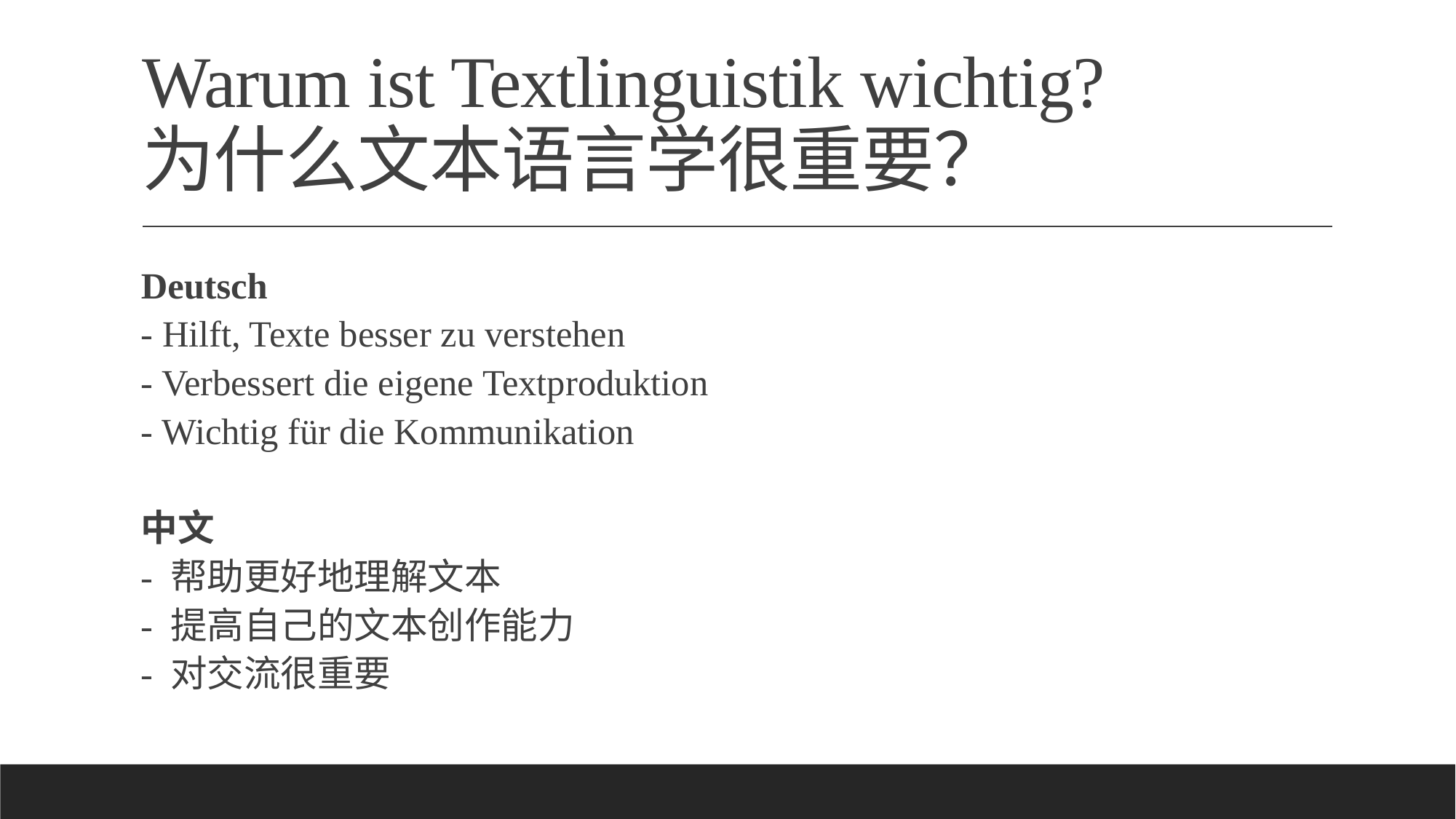

# Warum ist Textlinguistik wichtig? 为什么文本语言学很重要？
Deutsch
- Hilft, Texte besser zu verstehen
- Verbessert die eigene Textproduktion
- Wichtig für die Kommunikation
中文
- 帮助更好地理解文本
- 提高自己的文本创作能力
- 对交流很重要